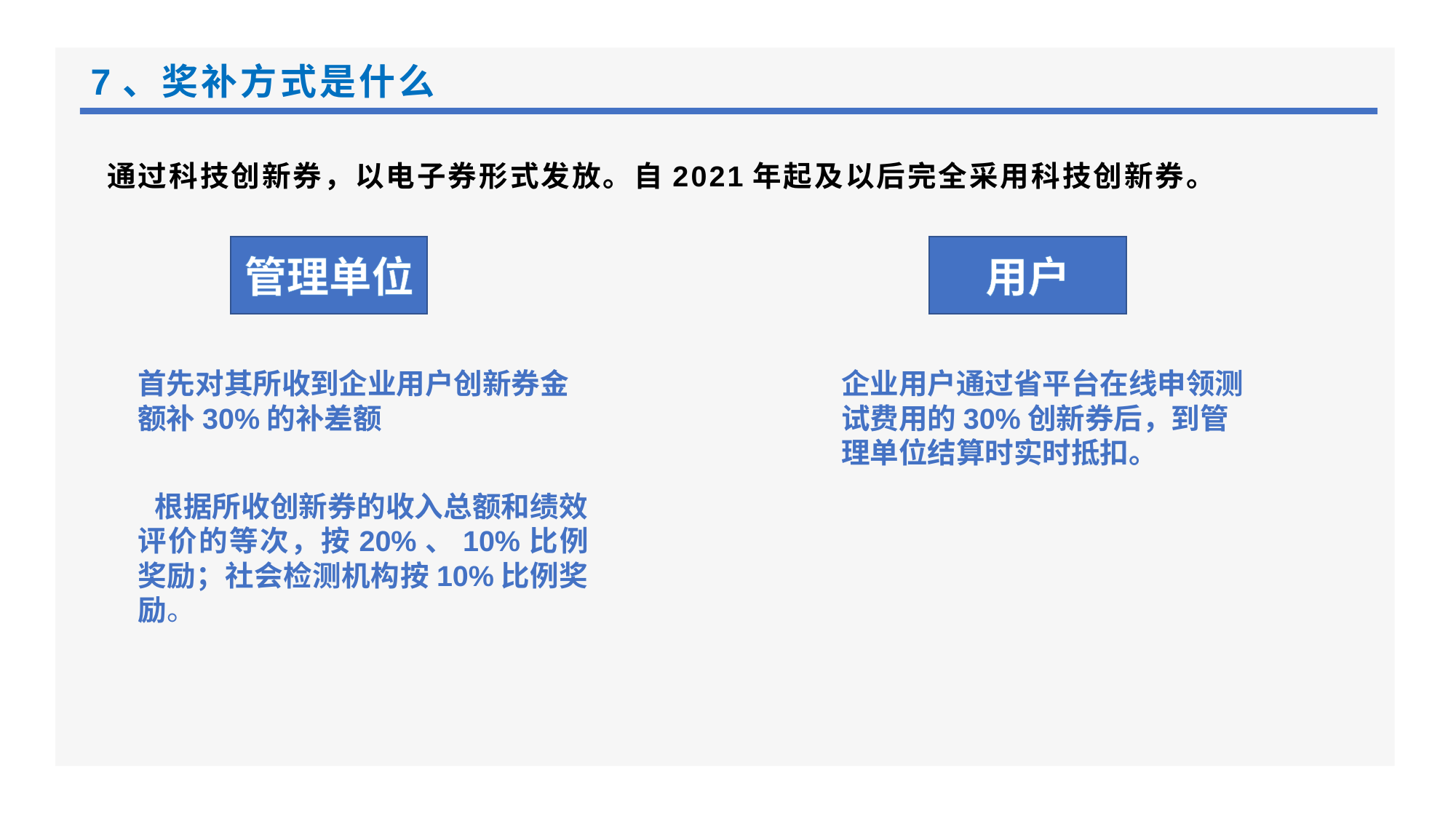

# 7、奖补方式是什么
通过科技创新券，以电子券形式发放。自2021年起及以后完全采用科技创新券。
管理单位
用户
首先对其所收到企业用户创新券金额补30%的补差额
企业用户通过省平台在线申领测试费用的30%创新券后，到管理单位结算时实时抵扣。
根据所收创新券的收入总额和绩效评价的等次，按20%、10%比例奖励；社会检测机构按10%比例奖励。